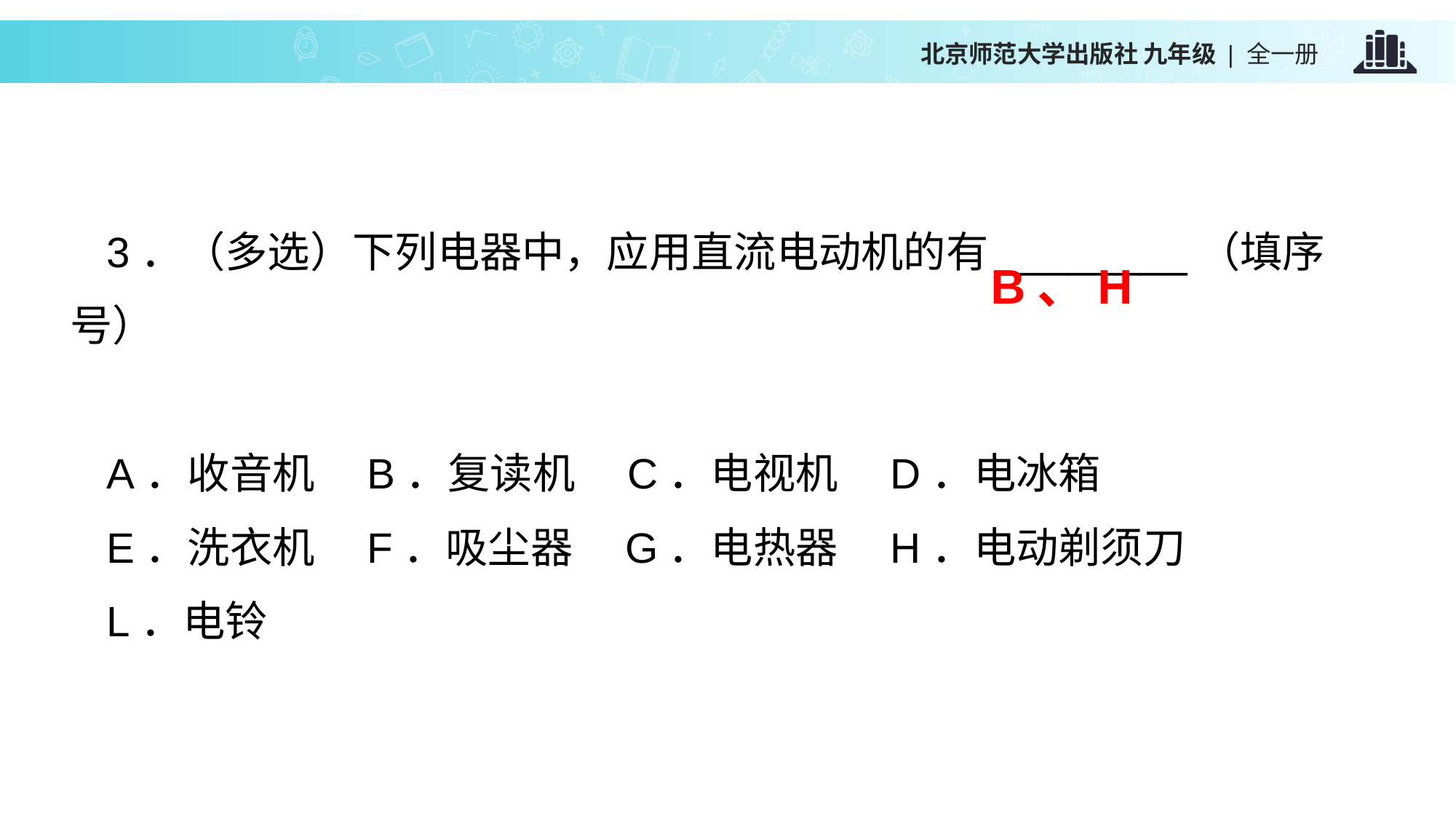

3．（多选）下列电器中，应用直流电动机的有________（填序号）

A．收音机　B．复读机　C．电视机　D．电冰箱
E．洗衣机　F．吸尘器　G．电热器　H．电动剃须刀
L．电铃
B、H